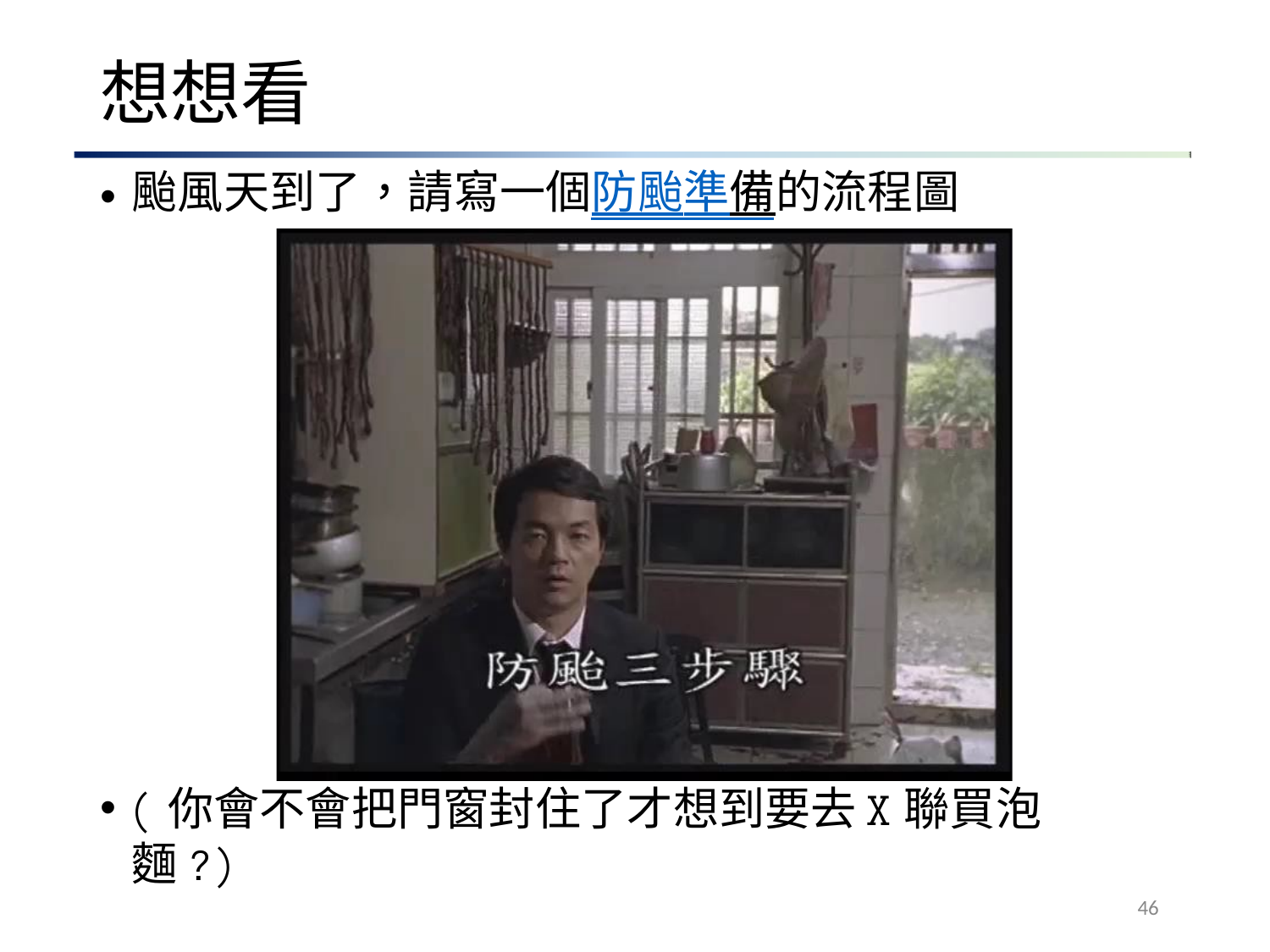

# 想想看
颱風天到了，請寫一個防颱準備的流程圖

(你會不會把門窗封住了才想到要去X聯買泡麵?)
46